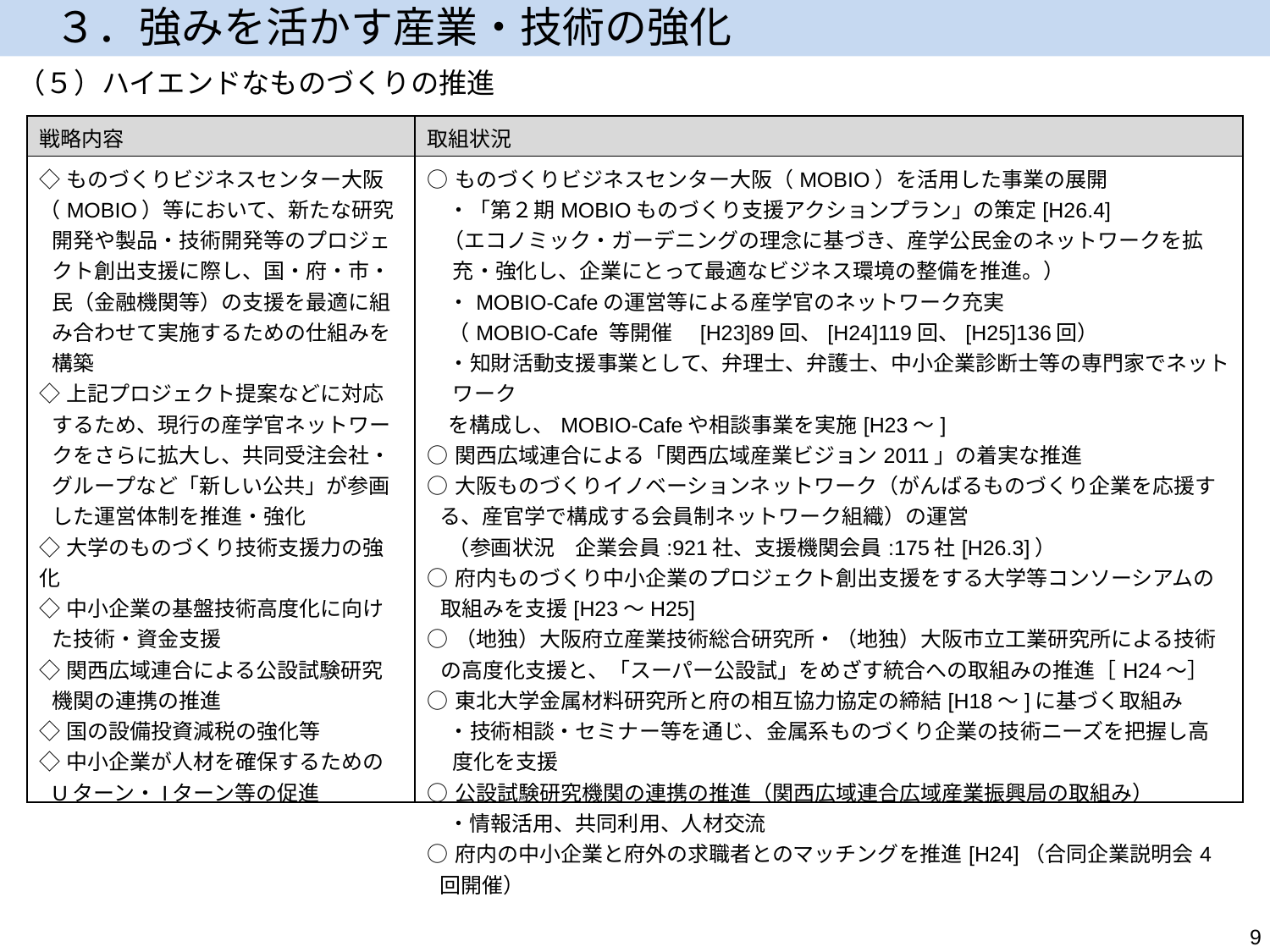

３．強みを活かす産業・技術の強化
（５）ハイエンドなものづくりの推進
| 戦略内容 | 取組状況 |
| --- | --- |
| ◇ものづくりビジネスセンター大阪 （MOBIO）等において、新たな研究開発や製品・技術開発等のプロジェクト創出支援に際し、国・府・市・民（金融機関等）の支援を最適に組み合わせて実施するための仕組みを構築 ◇上記プロジェクト提案などに対応するため、現行の産学官ネットワークをさらに拡大し、共同受注会社・グループなど「新しい公共」が参画した運営体制を推進・強化 ◇大学のものづくり技術支援力の強化 ◇中小企業の基盤技術高度化に向けた技術・資金支援 ◇関西広域連合による公設試験研究機関の連携の推進 ◇国の設備投資減税の強化等 ◇中小企業が人材を確保するためのUターン・Iターン等の促進 | ○ものづくりビジネスセンター大阪（MOBIO）を活用した事業の展開 　・「第２期MOBIOものづくり支援アクションプラン」の策定[H26.4] （エコノミック・ガーデニングの理念に基づき、産学公民金のネットワークを拡充・強化し、企業にとって最適なビジネス環境の整備を推進。） 　・MOBIO-Cafeの運営等による産学官のネットワーク充実 　（MOBIO-Cafe 等開催　[H23]89回、[H24]119回、[H25]136回） 　・知財活動支援事業として、弁理士、弁護士、中小企業診断士等の専門家でネットワーク 　を構成し、MOBIO-Cafeや相談事業を実施[H23～] ○関西広域連合による「関西広域産業ビジョン2011」の着実な推進 ○大阪ものづくりイノベーションネットワーク（がんばるものづくり企業を応援する、産官学で構成する会員制ネットワーク組織）の運営 　（参画状況　企業会員:921社、支援機関会員:175社[H26.3]） ○府内ものづくり中小企業のプロジェクト創出支援をする大学等コンソーシアムの取組みを支援[H23～H25] ○（地独）大阪府立産業技術総合研究所・（地独）大阪市立工業研究所による技術の高度化支援と、「スーパー公設試」をめざす統合への取組みの推進［H24～］ ○東北大学金属材料研究所と府の相互協力協定の締結[H18～]に基づく取組み 　・技術相談・セミナー等を通じ、金属系ものづくり企業の技術ニーズを把握し高度化を支援 ○公設試験研究機関の連携の推進（関西広域連合広域産業振興局の取組み） 　・情報活用、共同利用、人材交流 ○府内の中小企業と府外の求職者とのマッチングを推進[H24]（合同企業説明会4回開催） |
9